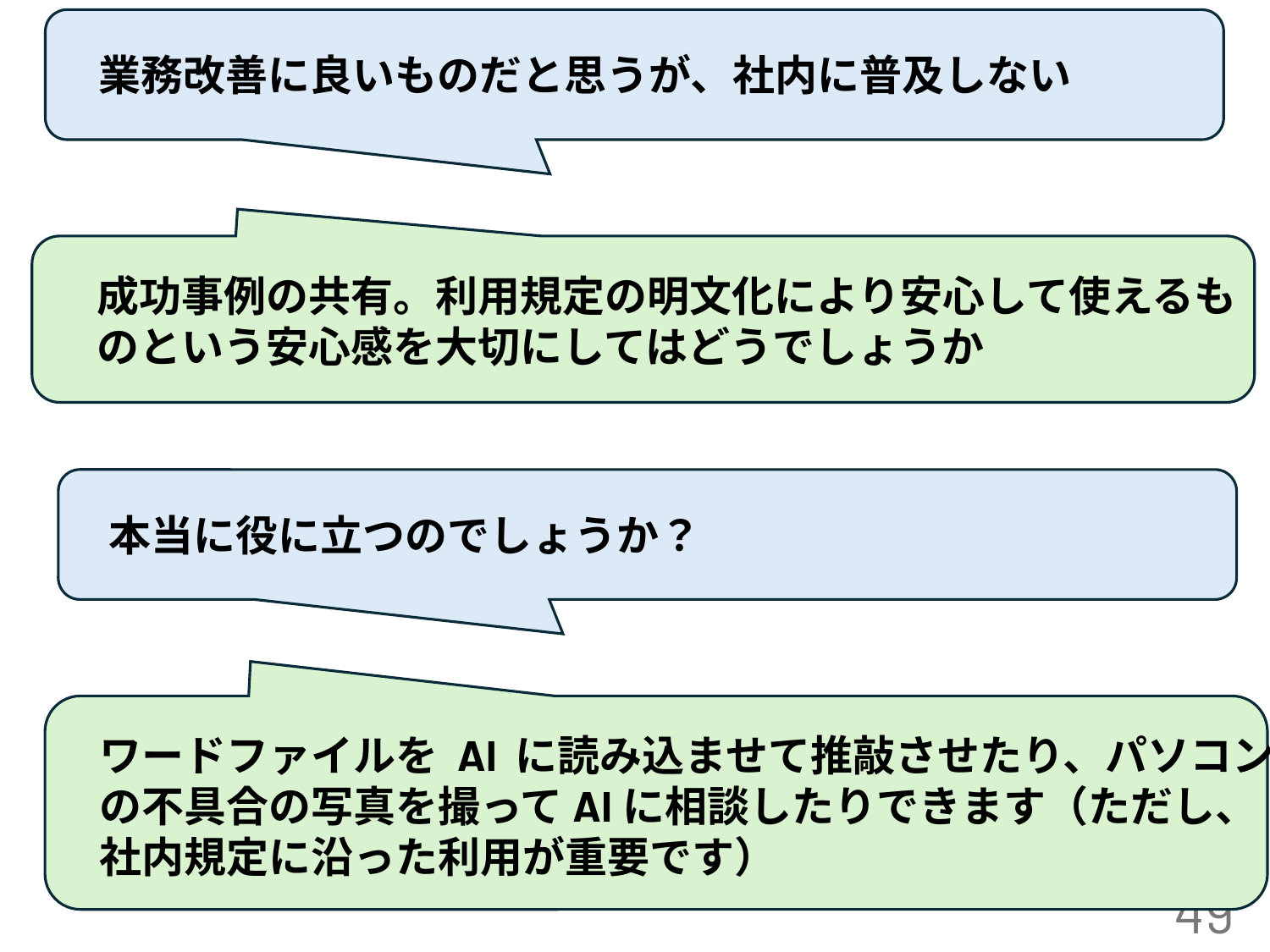

業務改善に良いものだと思うが、社内に普及しない

成功事例の共有。利用規定の明文化により安心して使えるも
のという安心感を大切にしてはどうでしょうか

本当に役に立つのでしょうか？

ワードファイルを AI に読み込ませて推敲させたり、パソコン
の不具合の写真を撮ってAIに相談したりできます（ただし、
社内規定に沿った利用が重要です）
49